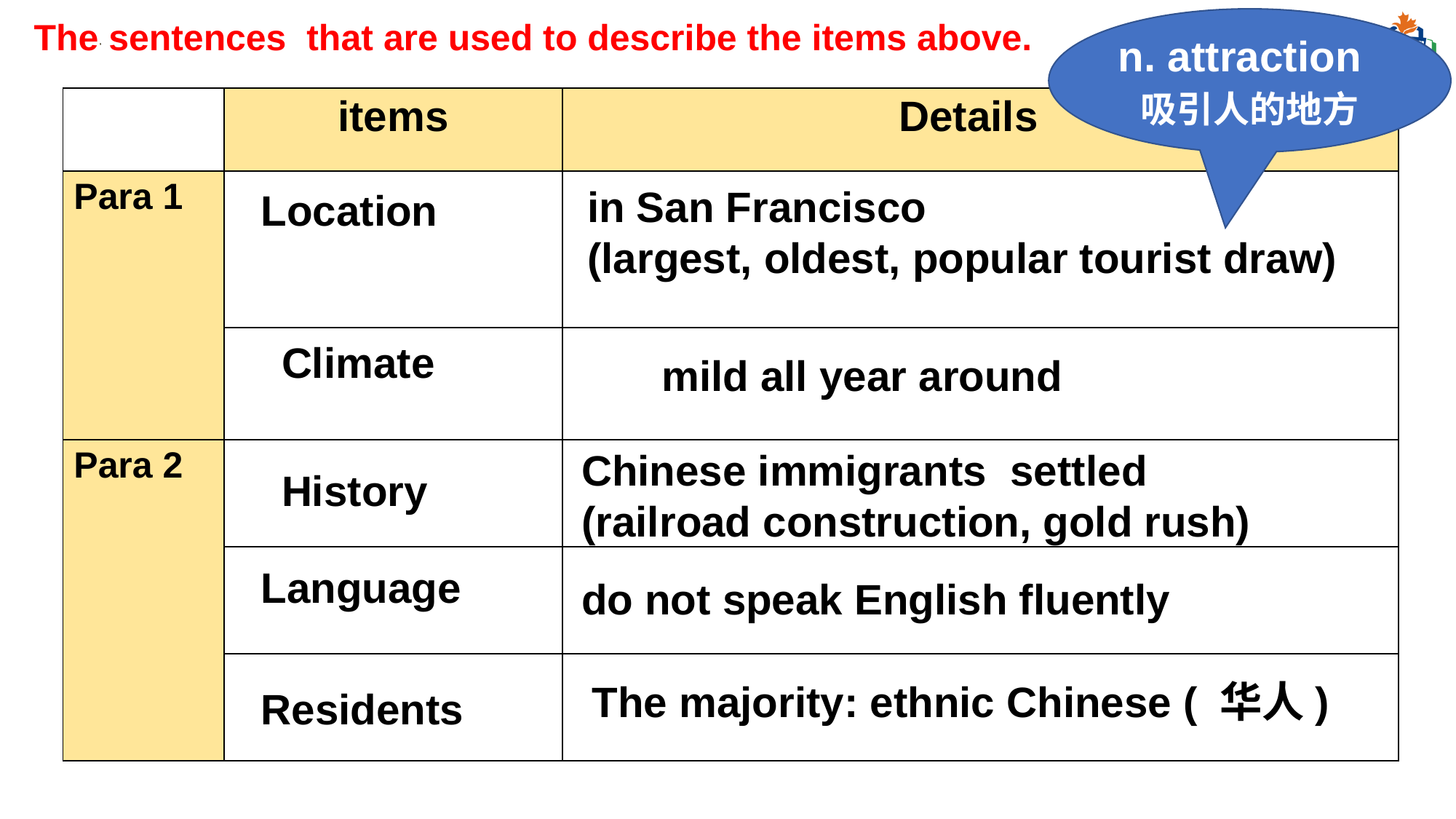

The sentences  that are used to describe the items above.
n. attraction
 吸引人的地方
|  | items | Details |
| --- | --- | --- |
| Para 1 |  |  |
|  |  |  |
| Para 2 |  |  |
|  |  |  |
|  |  |  |
in San Francisco
(largest, oldest, popular tourist draw)
Location
Climate
mild all year around
Chinese immigrants  settled
(railroad construction, gold rush)
History
Language
do not speak English fluently
The majority: ethnic Chinese ( 华人)
Residents